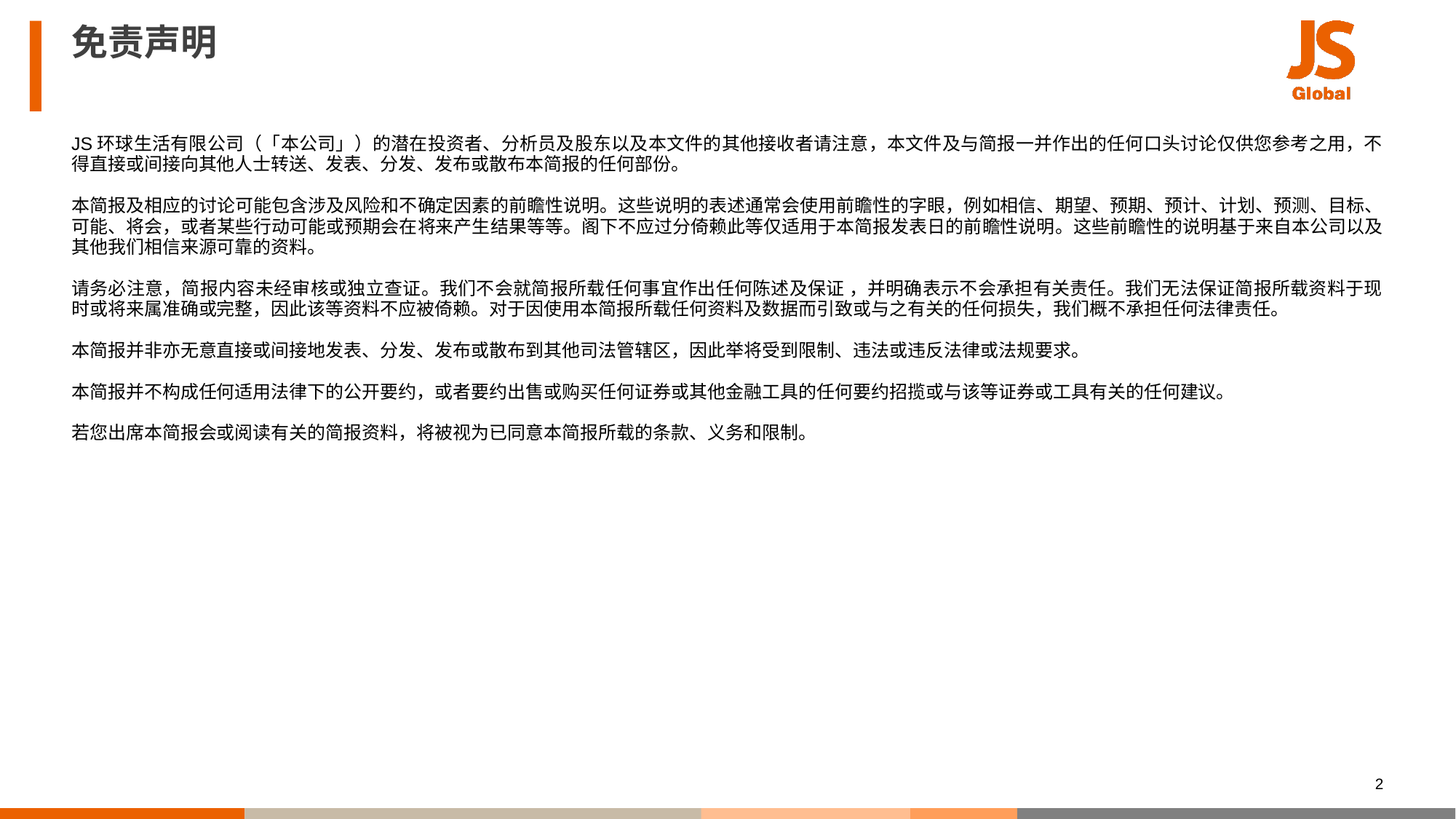

# 免责声明
JS环球生活有限公司（「本公司」）的潜在投资者、分析员及股东以及本文件的其他接收者请注意，本文件及与简报一并作出的任何口头讨论仅供您参考之用，不得直接或间接向其他人士转送、发表、分发、发布或散布本简报的任何部份。

本简报及相应的讨论可能包含涉及风险和不确定因素的前瞻性说明。这些说明的表述通常会使用前瞻性的字眼，例如相信、期望、预期、预计、计划、预测、目标、可能、将会，或者某些行动可能或预期会在将来产生结果等等。阁下不应过分倚赖此等仅适用于本简报发表日的前瞻性说明。这些前瞻性的说明基于来自本公司以及其他我们相信来源可靠的资料。

请务必注意，简报内容未经审核或独立查证。我们不会就简报所载任何事宜作出任何陈述及保证 ，并明确表示不会承担有关责任。我们无法保证简报所载资料于现时或将来属准确或完整，因此该等资料不应被倚赖。对于因使用本简报所载任何资料及数据而引致或与之有关的任何损失，我们概不承担任何法律责任。

本简报并非亦无意直接或间接地发表、分发、发布或散布到其他司法管辖区，因此举将受到限制、违法或违反法律或法规要求。

本简报并不构成任何适用法律下的公开要约，或者要约出售或购买任何证券或其他金融工具的任何要约招揽或与该等证券或工具有关的任何建议。

若您出席本简报会或阅读有关的简报资料，将被视为已同意本简报所载的条款、义务和限制。

2